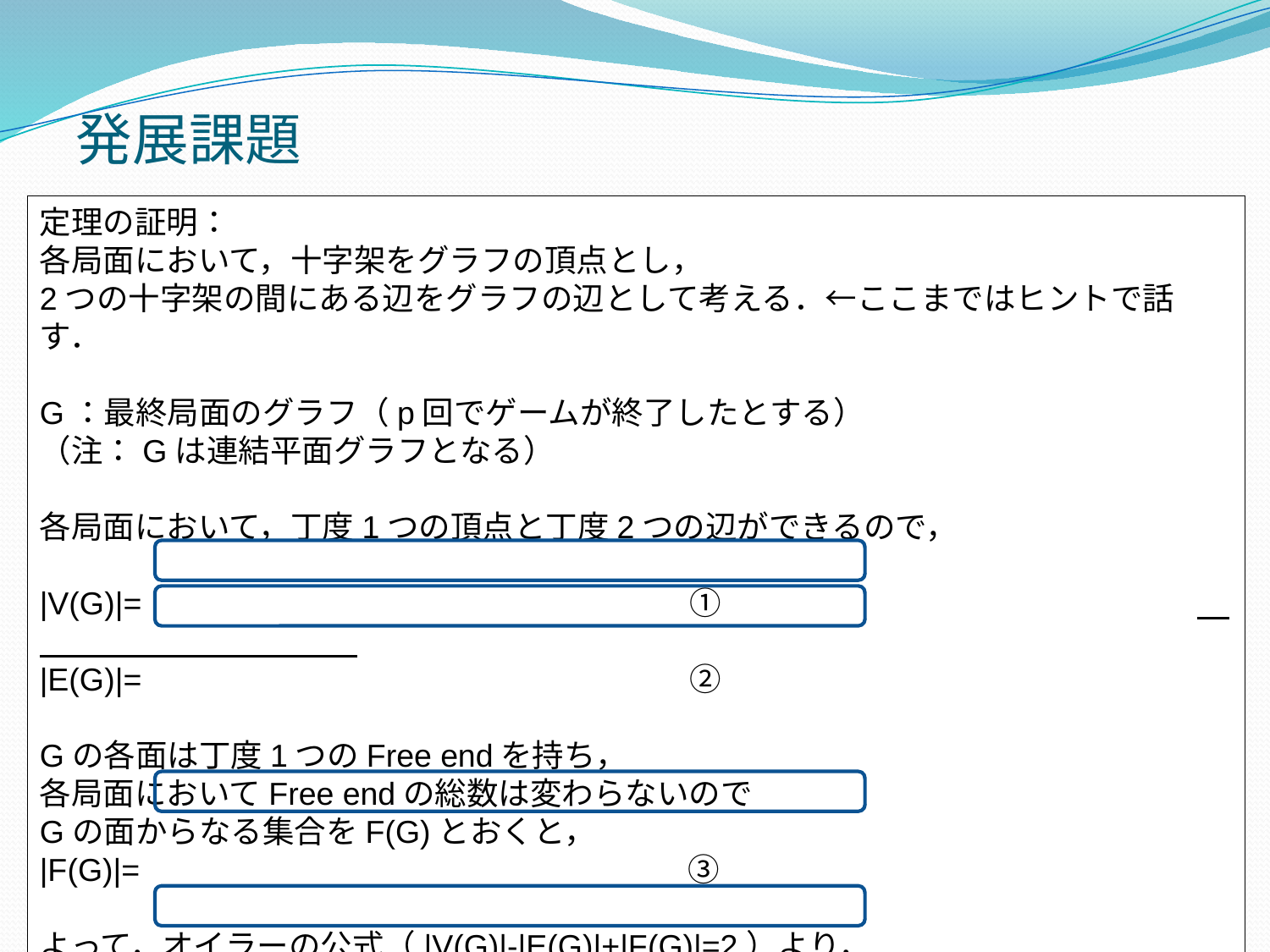

発展課題
定理の証明：
各局面において，十字架をグラフの頂点とし，
2つの十字架の間にある辺をグラフの辺として考える．←ここまではヒントで話す．

G：最終局面のグラフ（p回でゲームが終了したとする）
（注：Gは連結平面グラフとなる）

各局面において，丁度1つの頂点と丁度2つの辺ができるので，

|V(G)|=　　　　　　　　　　　　　　　　　①
|E(G)|=　　　　　　　　　　　　　　　　　②

Gの各面は丁度1つのFree endを持ち，
各局面においてFree endの総数は変わらないので
Gの面からなる集合をF(G)とおくと，
|F(G)|=　　　　　　　　　　　　　　　　　③

よって，オイラーの公式（|V(G)|-|E(G)|+|F(G)|=2）より，
　　　　　　　　　　　　　　　　　　　　　　④　　　　　　　　　　　　　　　　　．